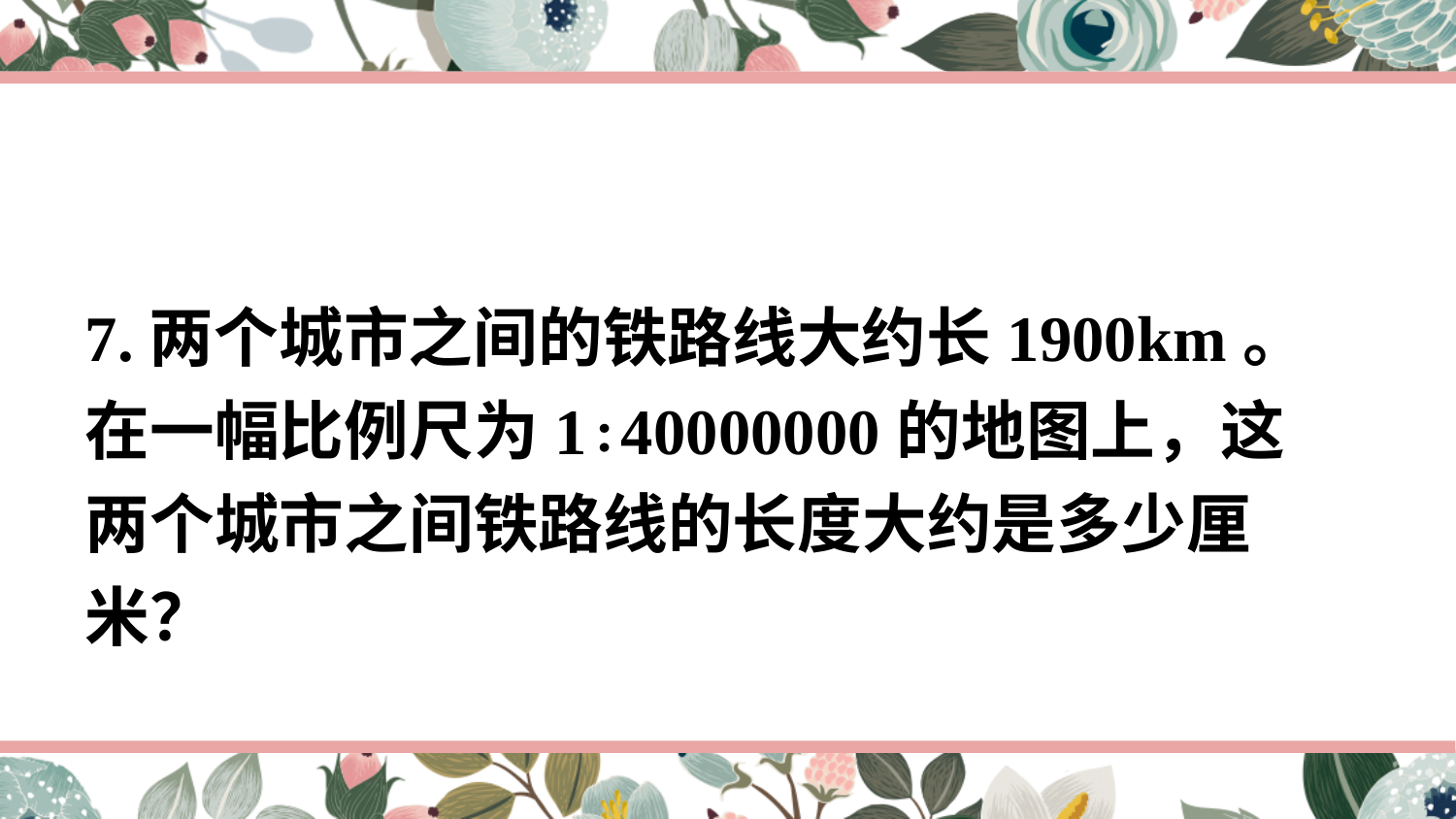

7.两个城市之间的铁路线大约长1900km。在一幅比例尺为1∶40000000的地图上，这两个城市之间铁路线的长度大约是多少厘米？